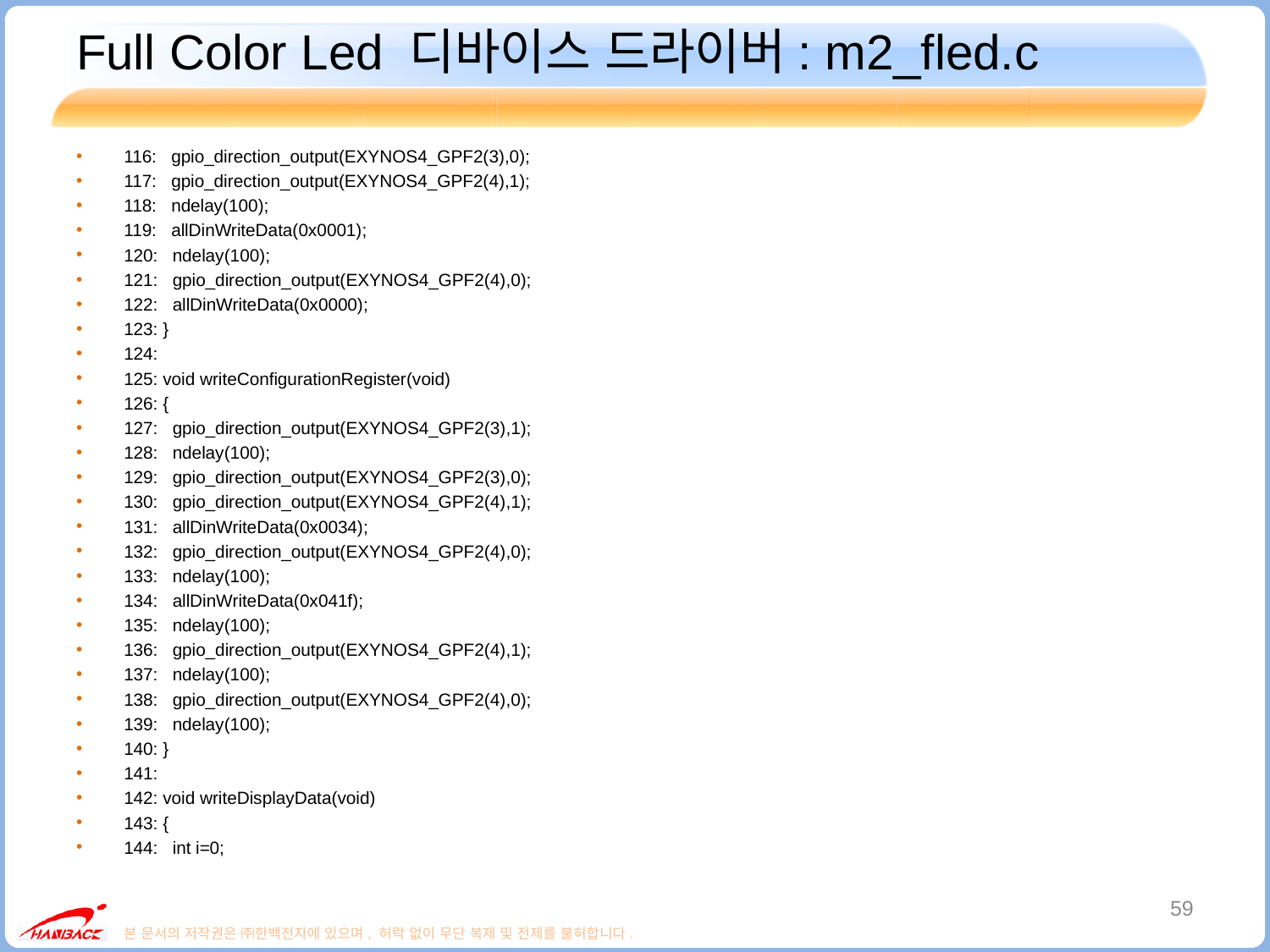

# Full Color Led 디바이스 드라이버: m2_fled.c
116:   gpio_direction_output(EXYNOS4_GPF2(3),0);
117:   gpio_direction_output(EXYNOS4_GPF2(4),1);
118:   ndelay(100);
119:   allDinWriteData(0x0001);
120:   ndelay(100);
121:   gpio_direction_output(EXYNOS4_GPF2(4),0);
122:   allDinWriteData(0x0000);
123: }
124:
125: void writeConfigurationRegister(void)
126: {
127:   gpio_direction_output(EXYNOS4_GPF2(3),1);
128:   ndelay(100);
129:   gpio_direction_output(EXYNOS4_GPF2(3),0);
130:   gpio_direction_output(EXYNOS4_GPF2(4),1);
131:   allDinWriteData(0x0034);
132:   gpio_direction_output(EXYNOS4_GPF2(4),0);
133:   ndelay(100);
134:   allDinWriteData(0x041f);
135:   ndelay(100);
136:   gpio_direction_output(EXYNOS4_GPF2(4),1);
137:   ndelay(100);
138:   gpio_direction_output(EXYNOS4_GPF2(4),0);
139:   ndelay(100);
140: }
141:
142: void writeDisplayData(void)
143: {
144:   int i=0;
59